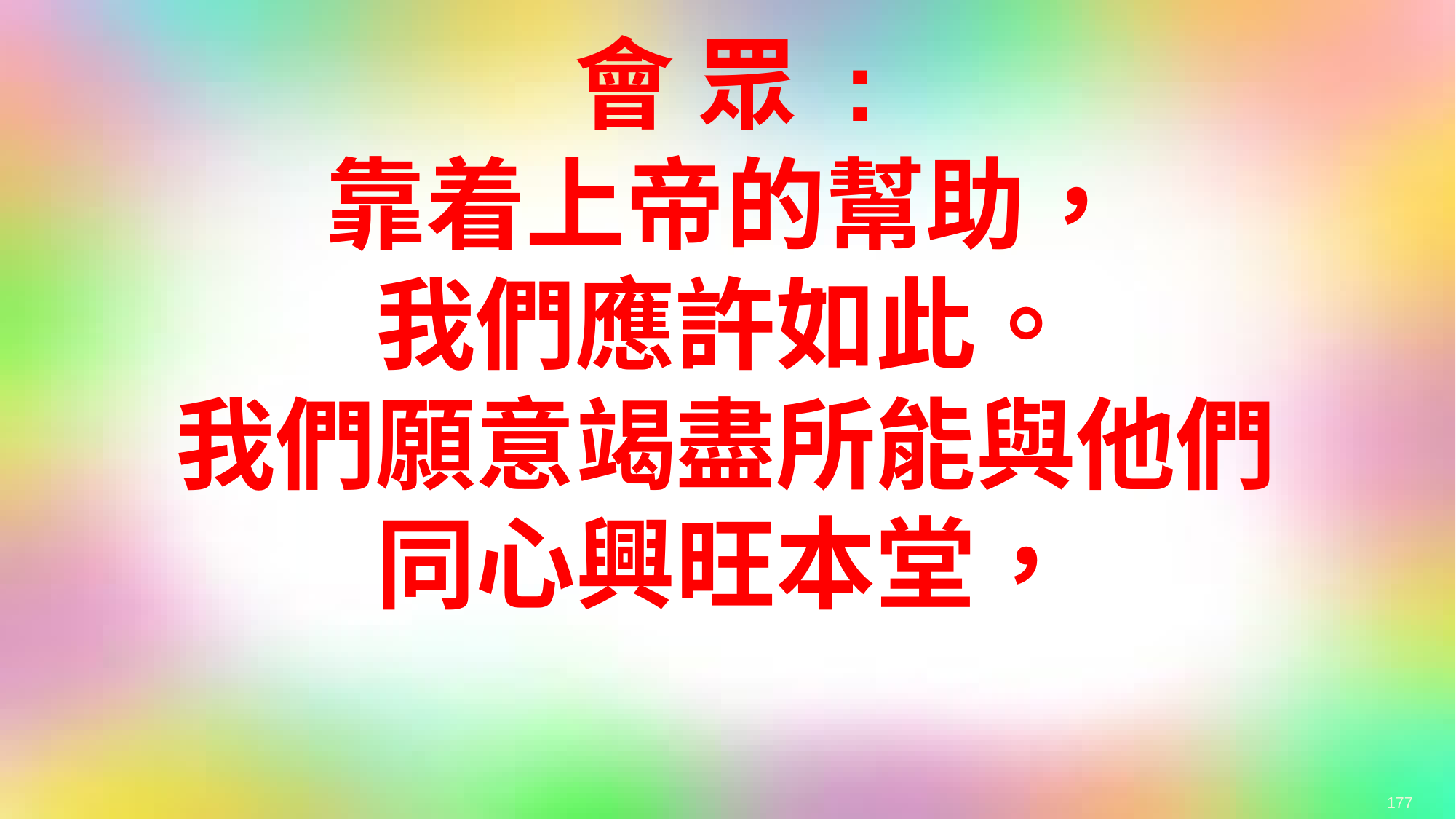

會 眾 :
靠着上帝的幫助，
我們應許如此。
我們願意竭盡所能與他們
同心興旺本堂，
177